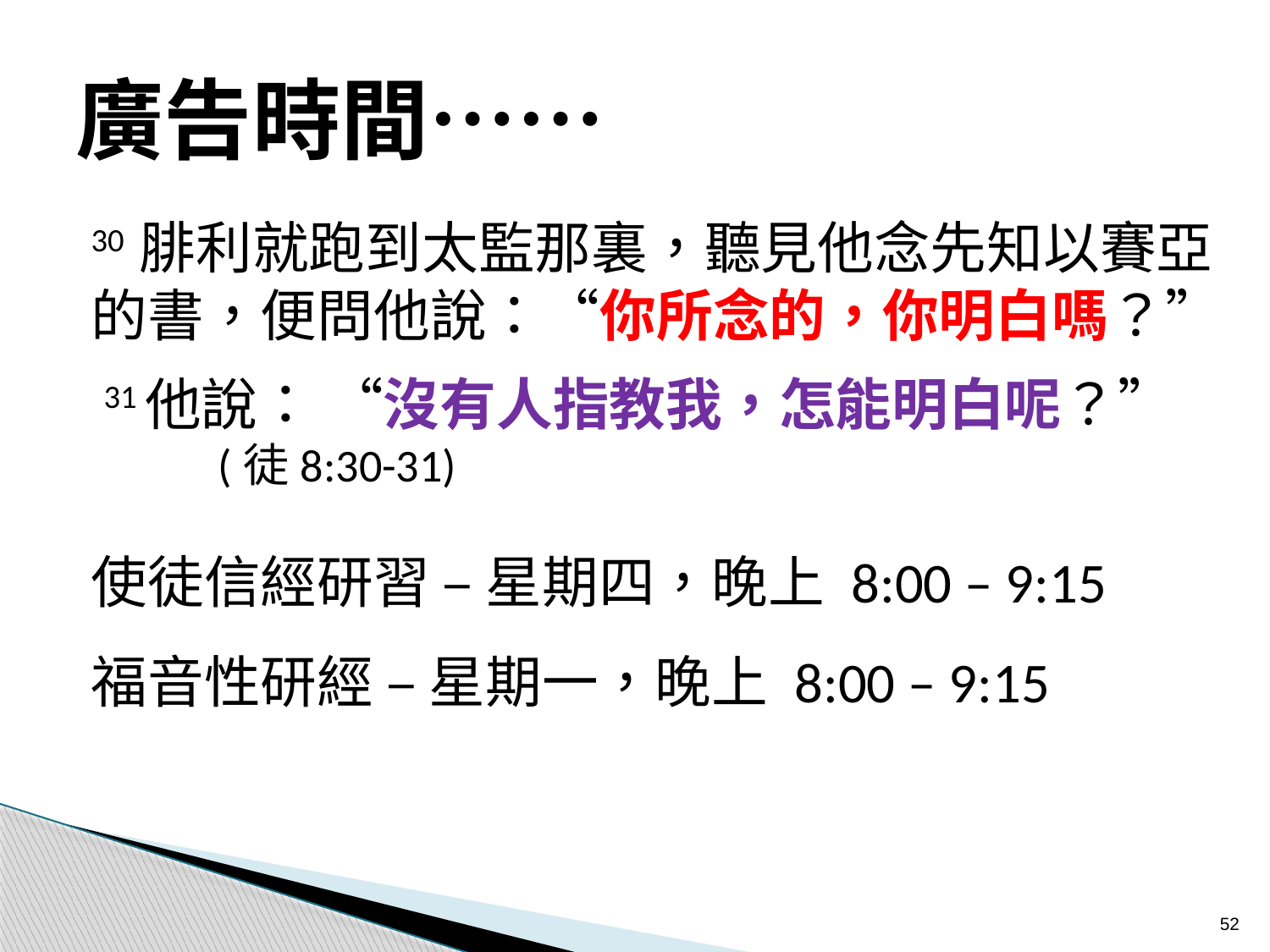

# 廣告時間……
30 腓利就跑到太監那裏，聽見他念先知以賽亞的書，便問他說：“你所念的，你明白嗎？”
 31他說： “沒有人指教我，怎能明白呢？”
	(徒8:30-31)

使徒信經研習 – 星期四，晚上 8:00 – 9:15
福音性研經 – 星期一，晚上 8:00 – 9:15

52